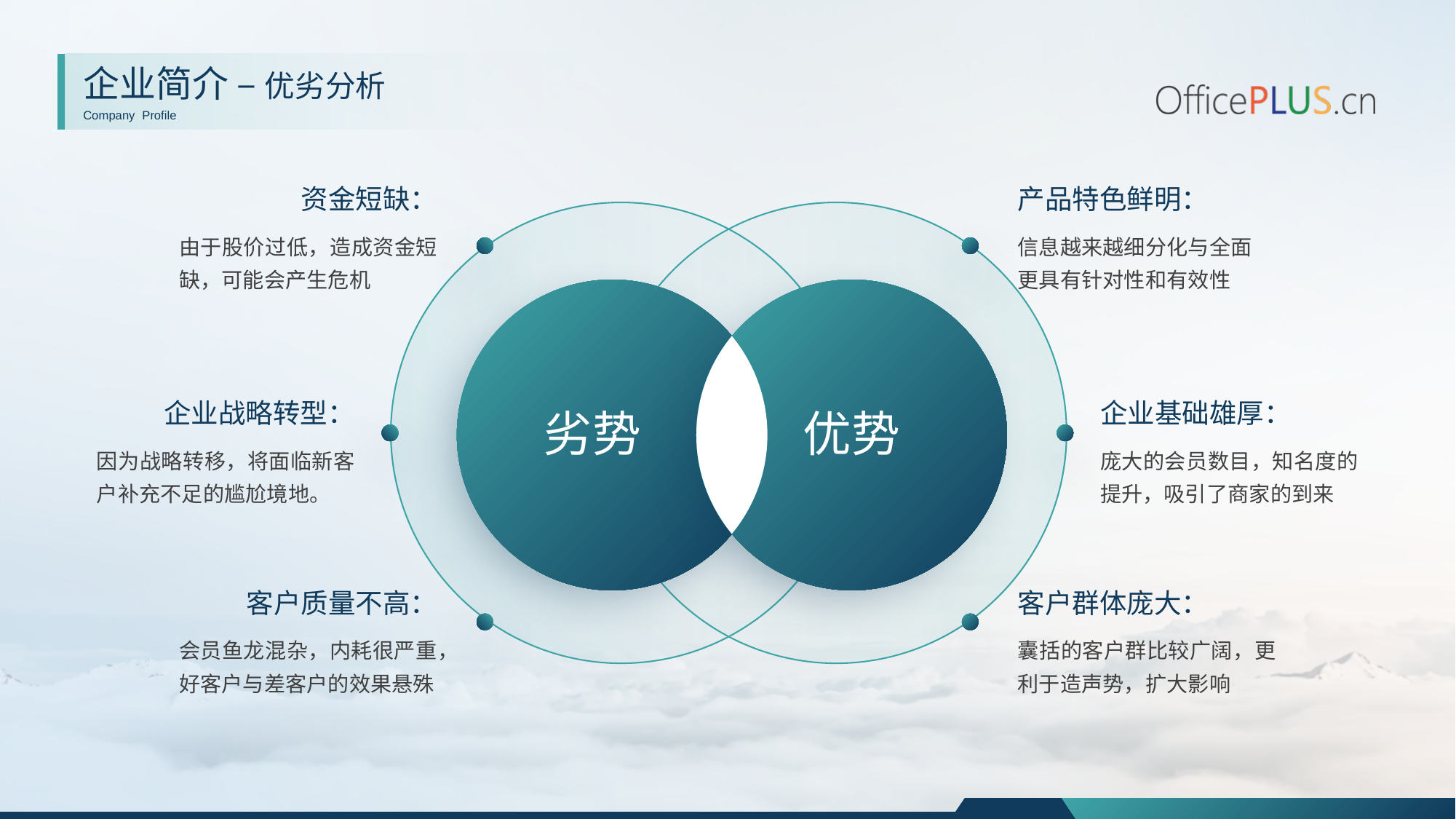

企业简介 – 优劣分析
Company  Profile
资金短缺：
产品特色鲜明：

由于股价过低，造成资金短缺，可能会产生危机
信息越来越细分化与全面
更具有针对性和有效性

企业战略转型：
企业基础雄厚：
劣势
优势

因为战略转移，将面临新客户补充不足的尴尬境地。
庞大的会员数目，知名度的提升，吸引了商家的到来
客户质量不高：
客户群体庞大：

会员鱼龙混杂，内耗很严重，好客户与差客户的效果悬殊
囊括的客户群比较广阔，更利于造声势，扩大影响